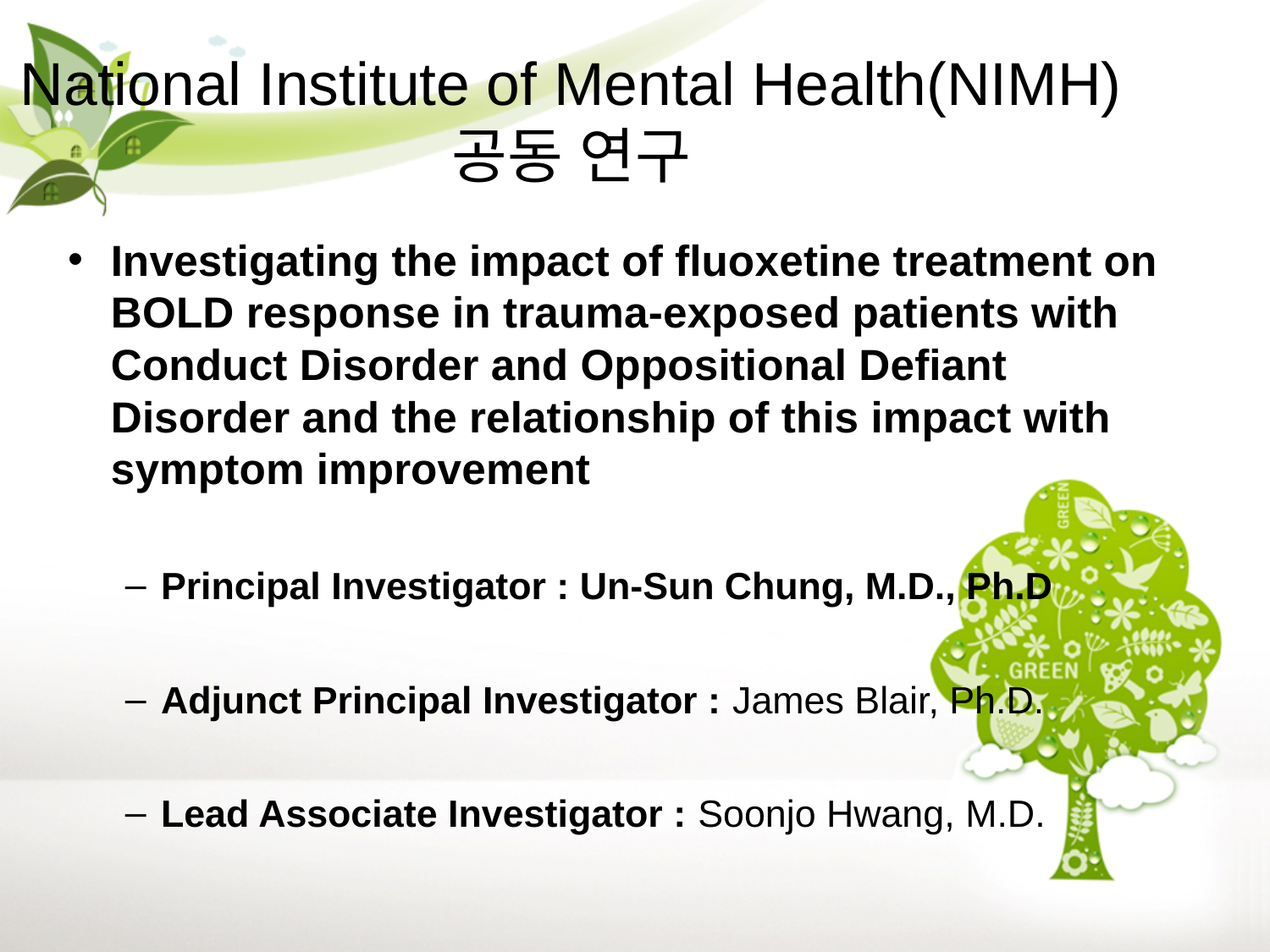

National Institute of Mental Health(NIMH) 공동 연구
Investigating the impact of fluoxetine treatment on BOLD response in trauma-exposed patients with Conduct Disorder and Oppositional Defiant Disorder and the relationship of this impact with symptom improvement

Principal Investigator : Un-Sun Chung, M.D., Ph.D

Adjunct Principal Investigator : James Blair, Ph.D.

Lead Associate Investigator : Soonjo Hwang, M.D.